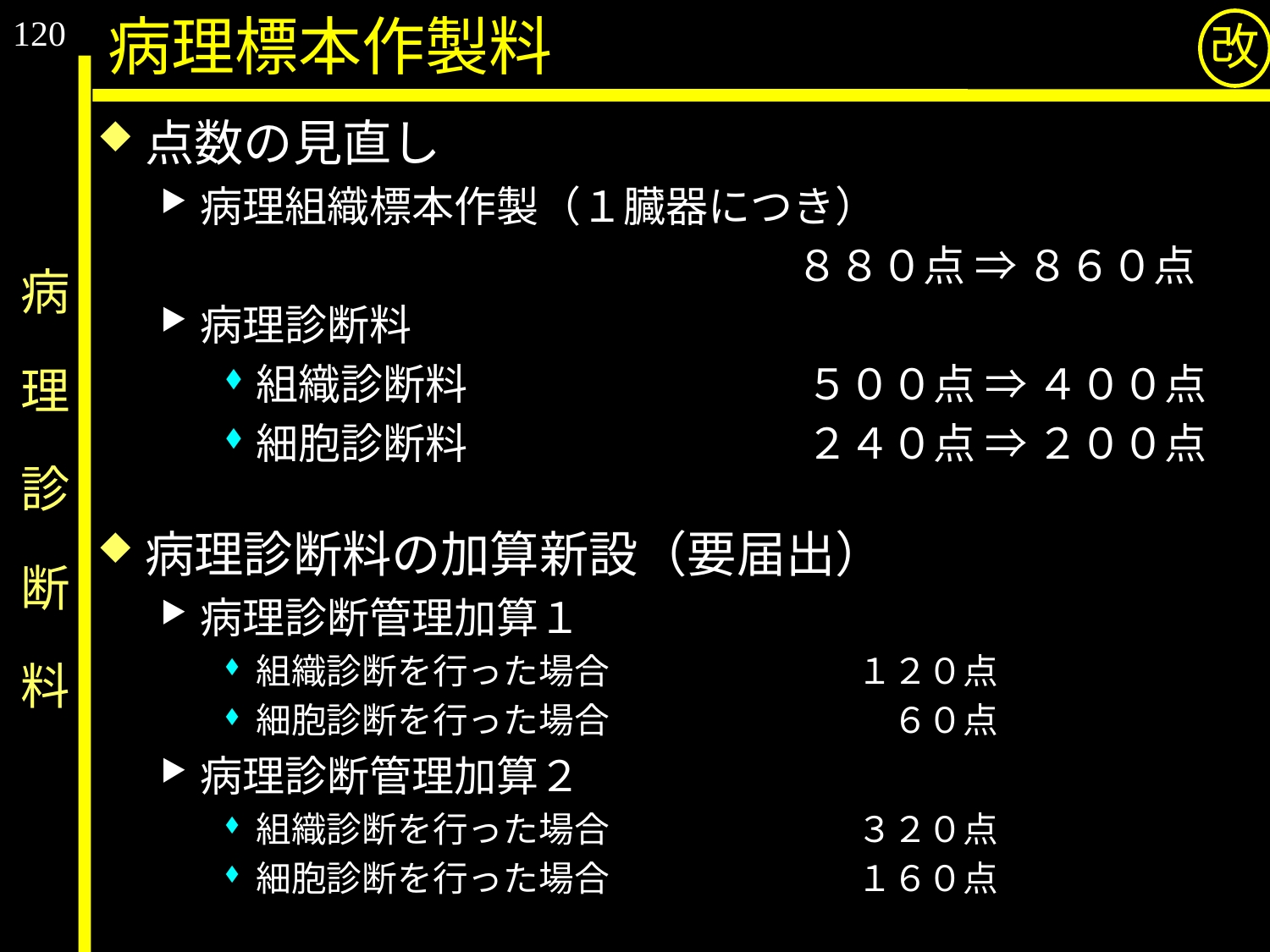

120
病理標本作製料
改

点数の見直し
病理組織標本作製（１臓器につき）
　　　　　　　　　　　　　　　８８０点 ⇒ ８６０点
病理診断料
組織診断料　　　　　　　　５００点 ⇒ ４００点
細胞診断料　　　　　　　　２４０点 ⇒ ２００点

病理診断料の加算新設（要届出）
病理診断管理加算１
組織診断を行った場合　　　　　　　１２０点
細胞診断を行った場合　　　　　　　　６０点
病理診断管理加算２
組織診断を行った場合　　　　　　　３２０点
細胞診断を行った場合　　　　　　　１６０点

# 病　理　診　断　料